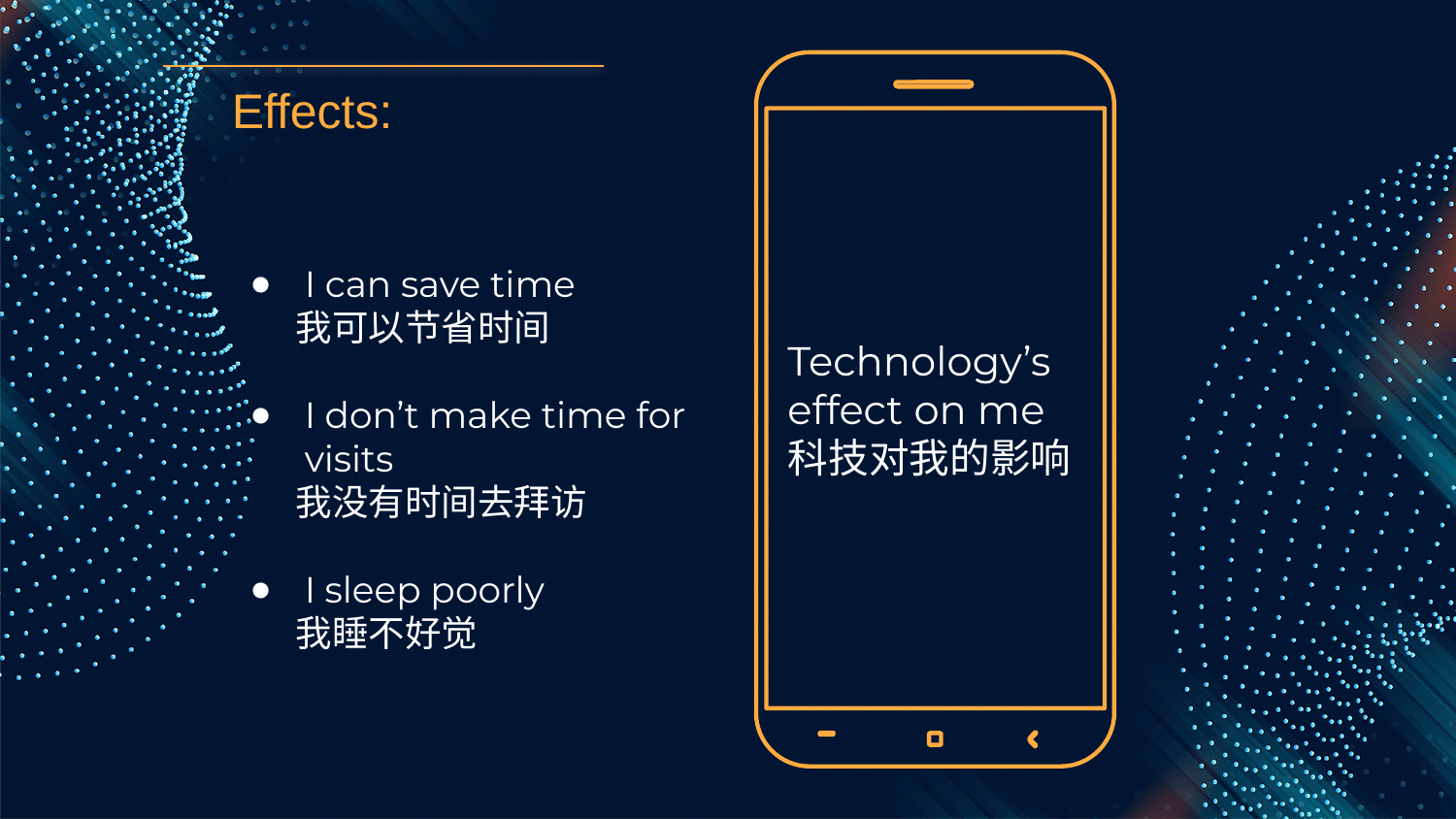

# Effects:
I can save time
我可以节省时间

I don’t make time for visits
我没有时间去拜访

I sleep poorly
我睡不好觉

Technology’s effect on me
科技对我的影响